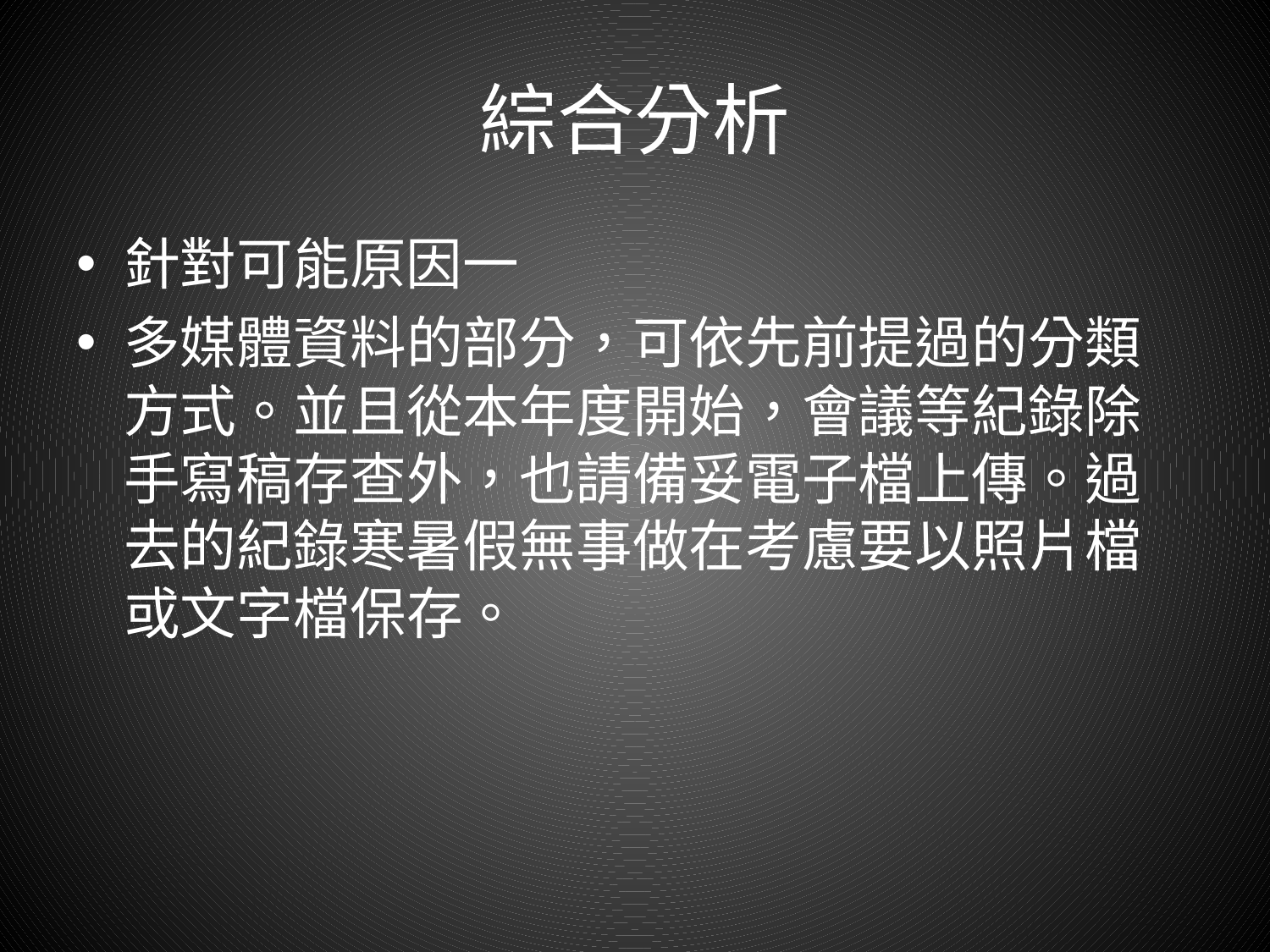

# 綜合分析
針對可能原因一
多媒體資料的部分，可依先前提過的分類方式。並且從本年度開始，會議等紀錄除手寫稿存查外，也請備妥電子檔上傳。過去的紀錄寒暑假無事做在考慮要以照片檔或文字檔保存。